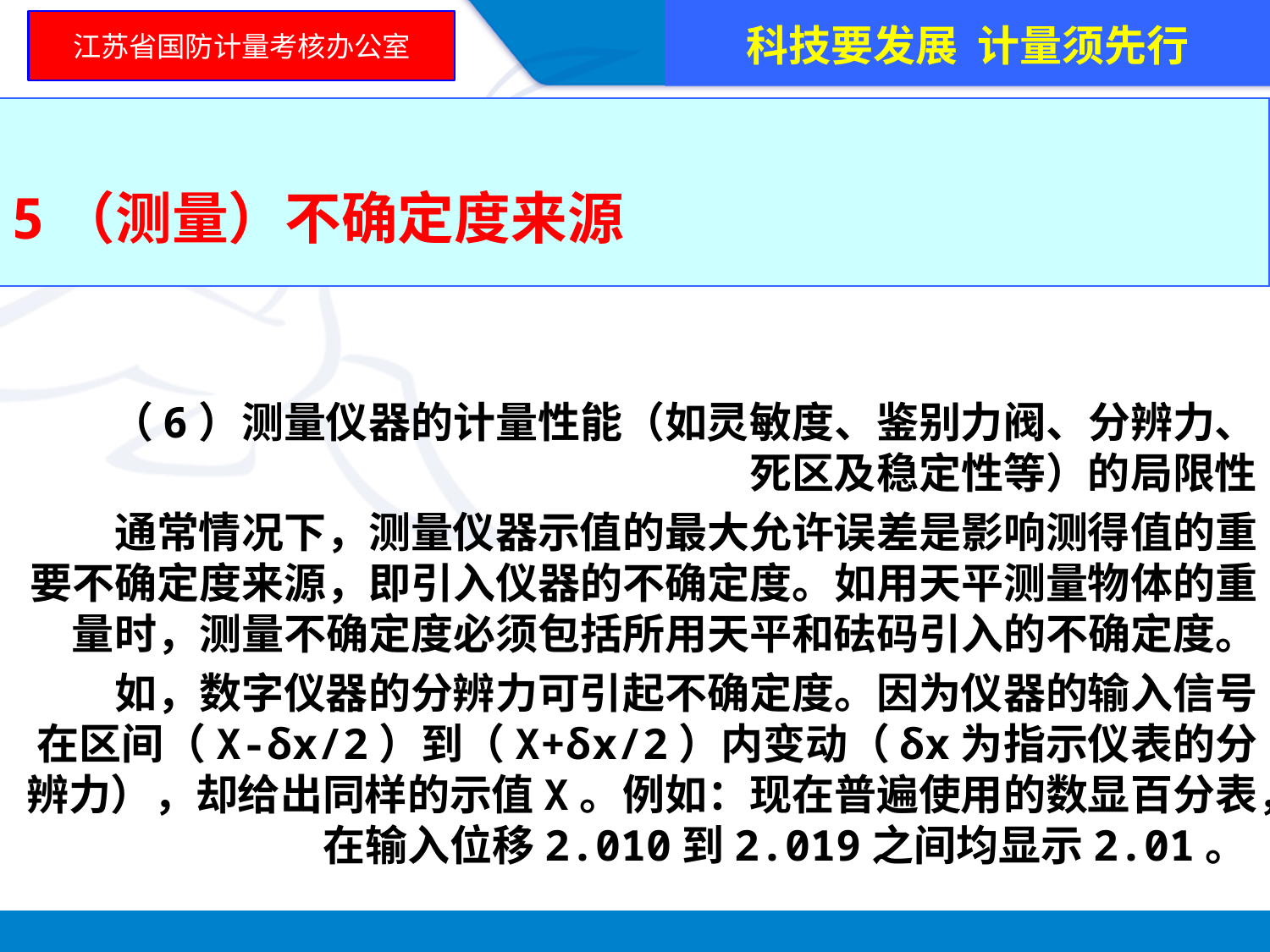

科技要发展  计量须先行
江苏省国防计量考核办公室
5（测量）不确定度来源

 （6）测量仪器的计量性能（如灵敏度、鉴别力阀、分辨力、死区及稳定性等）的局限性
  通常情况下，测量仪器示值的最大允许误差是影响测得值的重要不确定度来源，即引入仪器的不确定度。如用天平测量物体的重量时，测量不确定度必须包括所用天平和砝码引入的不确定度。
  如，数字仪器的分辨力可引起不确定度。因为仪器的输入信号在区间（X-δx/2）到（X+δx/2）内变动（δx为指示仪表的分辨力），却给出同样的示值X。例如：现在普遍使用的数显百分表，在输入位移2.010到2.019之间均显示2.01。